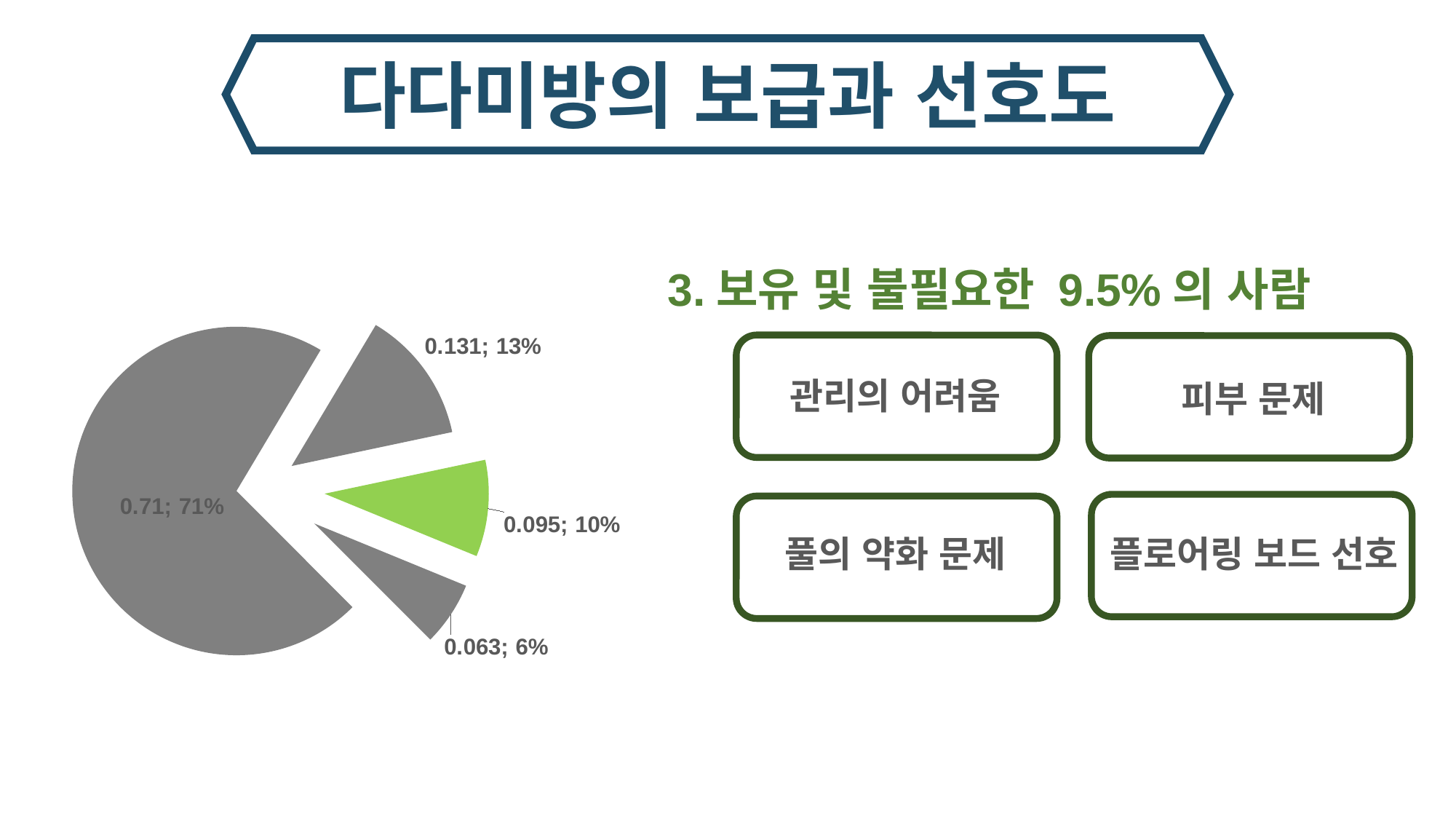

다다미방의 보급과 선호도

### Chart

| Category | 선호도 조사 |
|---|---|
| 보유 및 필요성을 느낌 | 0.71 |
| 미 보유 및 필요성을 느끼지 않음 | 0.131 |
| 보유 및 필요성을 느끼지 않음 | 0.095 |
| 미 보유 및 필요성을 느낌 | 0.063 |
3.보유 및 불필요한 9.5%의 사람

관리의 어려움
피부 문제

플로어링 보드 선호
풀의 약화 문제